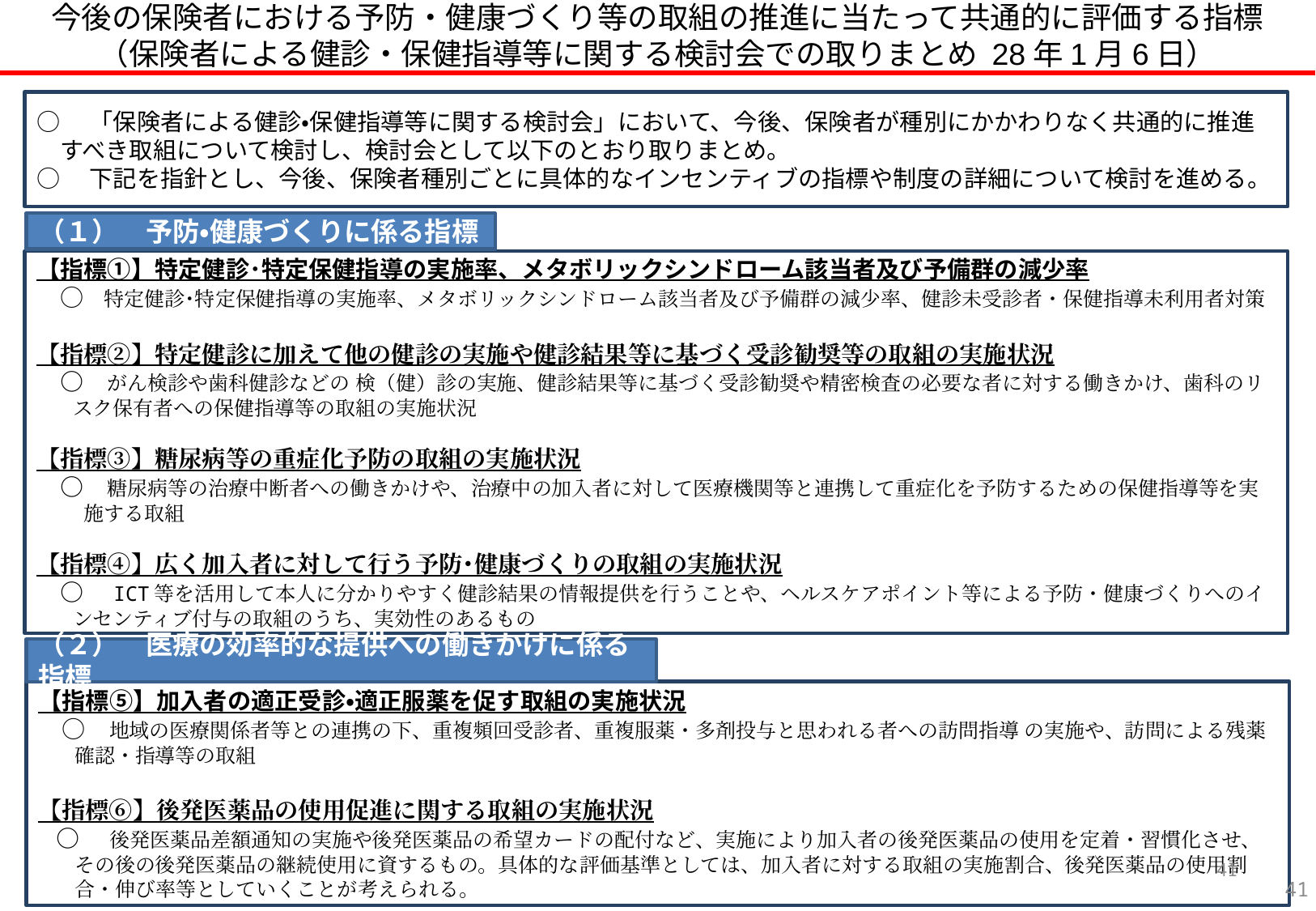

# 今後の保険者における予防・健康づくり等の取組の推進に当たって共通的に評価する指標 （保険者による健診・保健指導等に関する検討会での取りまとめ 28年1月6日）

○　「保険者による健診・保健指導等に関する検討会」において、今後、保険者が種別にかかわりなく共通的に推進すべき取組について検討し、検討会として以下のとおり取りまとめ。
○　下記を指針とし、今後、保険者種別ごとに具体的なインセンティブの指標や制度の詳細について検討を進める。

（１）　予防・健康づくりに係る指標
【指標①】特定健診･特定保健指導の実施率、メタボリックシンドローム該当者及び予備群の減少率
　○　特定健診･特定保健指導の実施率、メタボリックシンドローム該当者及び予備群の減少率、健診未受診者・保健指導未利用者対策

【指標②】特定健診に加えて他の健診の実施や健診結果等に基づく受診勧奨等の取組の実施状況
　○　がん検診や歯科健診などの 検（健）診の実施、健診結果等に基づく受診勧奨や精密検査の必要な者に対する働きかけ、歯科のリスク保有者への保健指導等の取組の実施状況

【指標③】糖尿病等の重症化予防の取組の実施状況
　○　糖尿病等の治療中断者への働きかけや、治療中の加入者に対して医療機関等と連携して重症化を予防するための保健指導等を実施する取組

【指標④】広く加入者に対して行う予防･健康づくりの取組の実施状況
　○　ICT等を活用して本人に分かりやすく健診結果の情報提供を行うことや、ヘルスケアポイント等による予防・健康づくりへのインセンティブ付与の取組のうち、実効性のあるもの
（２）　医療の効率的な提供への働きかけに係る指標
【指標⑤】加入者の適正受診・適正服薬を促す取組の実施状況
　○　地域の医療関係者等との連携の下、重複頻回受診者、重複服薬・多剤投与と思われる者への訪問指導 の実施や、訪問による残薬確認・指導等の取組

【指標⑥】後発医薬品の使用促進に関する取組の実施状況
   ○　後発医薬品差額通知の実施や後発医薬品の希望カードの配付など、実施により加入者の後発医薬品の使用を定着・習慣化させ、その後の後発医薬品の継続使用に資するもの。具体的な評価基準としては、加入者に対する取組の実施割合、後発医薬品の使用割合・伸び率等としていくことが考えられる。
41
41